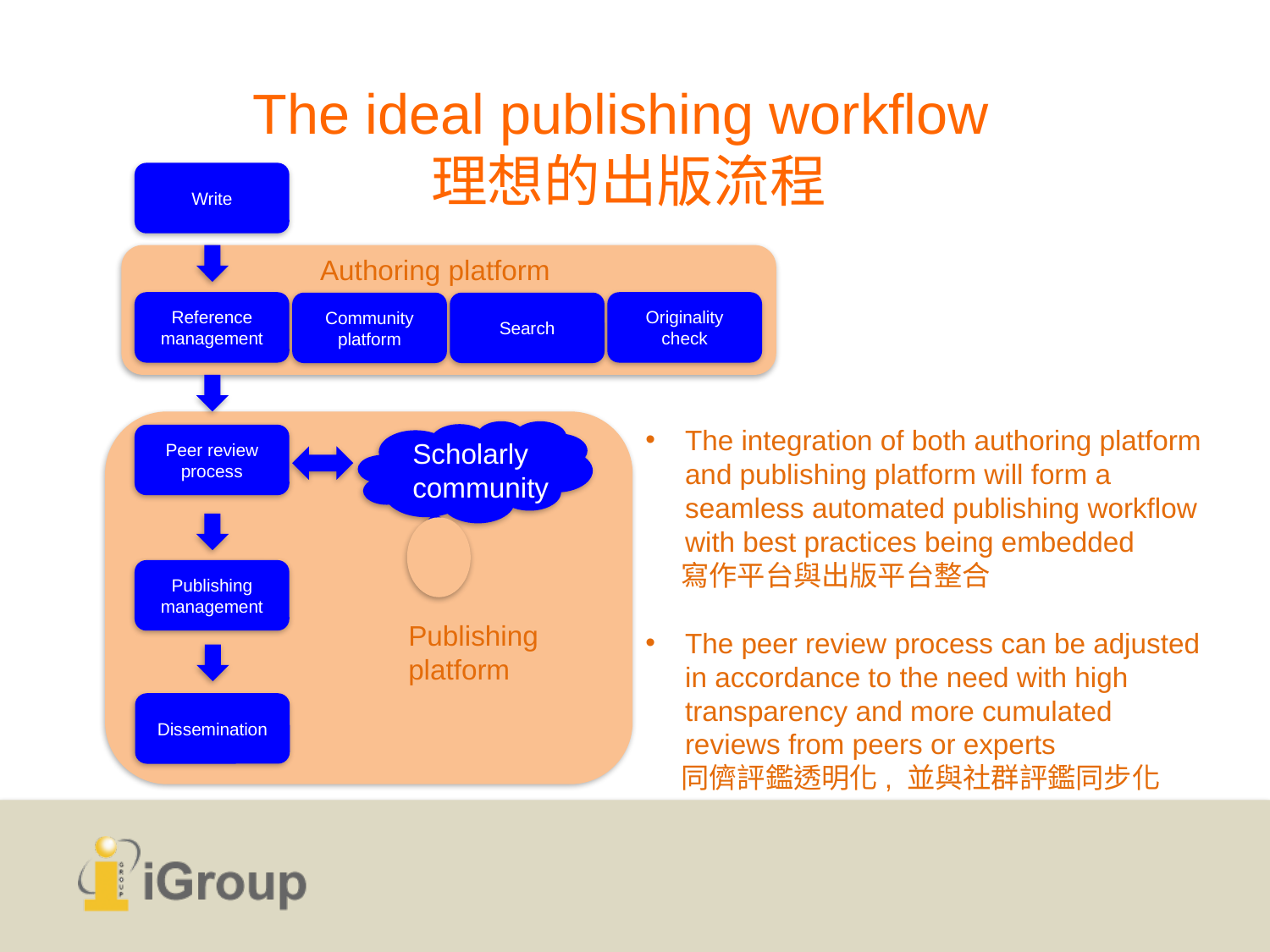

The ideal publishing workflow
理想的出版流程
Write

Authoring platform
Reference management
Originality check
Community platform
Search

The integration of both authoring platform and publishing platform will form a seamless automated publishing workflow with best practices being embedded
寫作平台與出版平台整合

The peer review process can be adjusted in accordance to the need with high transparency and more cumulated reviews from peers or experts
同儕評鑑透明化, 並與社群評鑑同步化

Peer review process
Scholarly community

Publishing management
Publishing platform

Dissemination